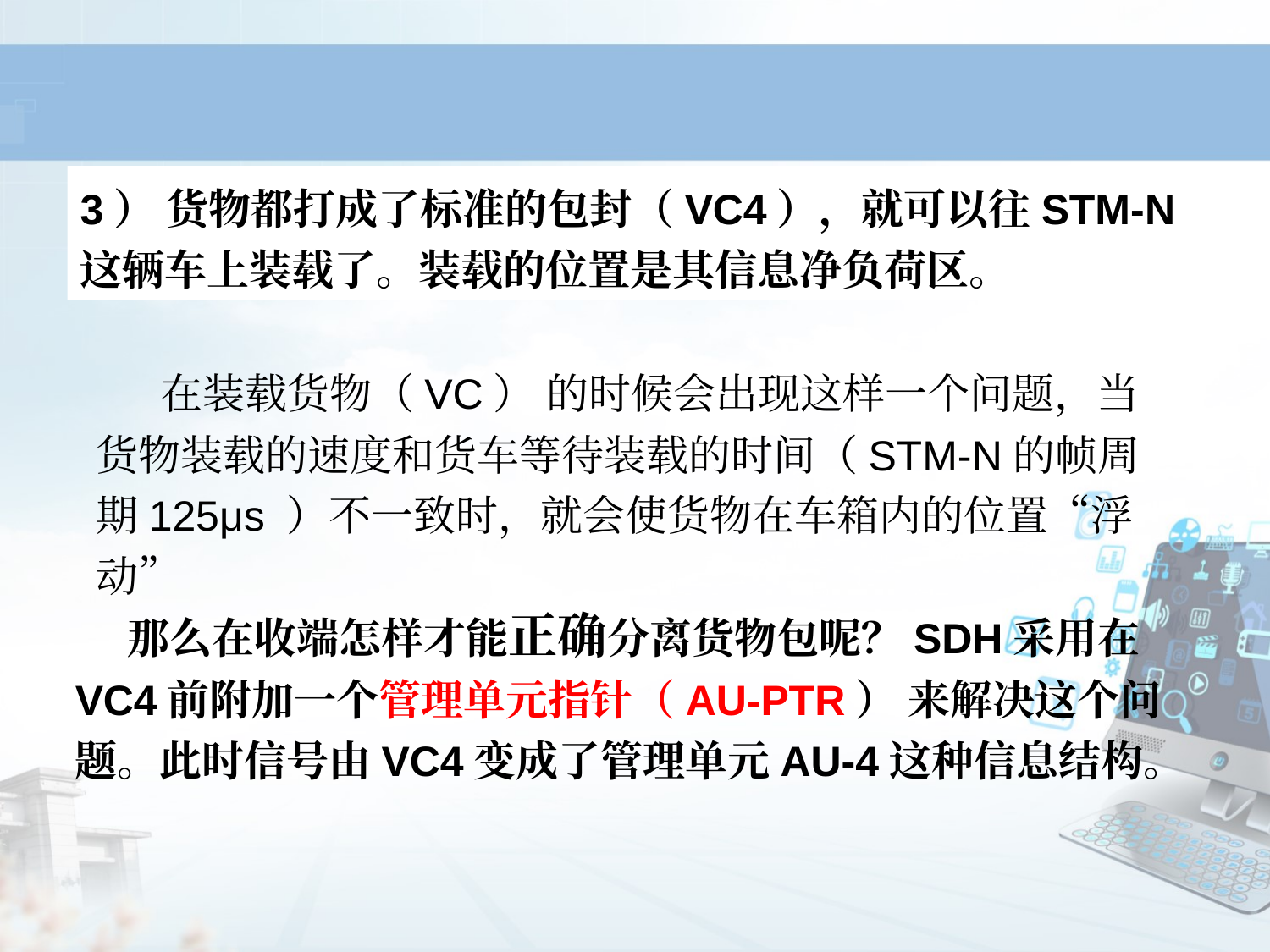

3） 货物都打成了标准的包封（VC4），就可以往STM-N这辆车上装载了。装载的位置是其信息净负荷区。
     在装载货物（VC） 的时候会出现这样一个问题，当货物装载的速度和货车等待装载的时间（STM-N的帧周期125μs ）不一致时，就会使货物在车箱内的位置“浮动”
    那么在收端怎样才能正确分离货物包呢？SDH采用在VC4前附加一个管理单元指针（AU-PTR） 来解决这个问题。此时信号由VC4变成了管理单元AU-4这种信息结构。